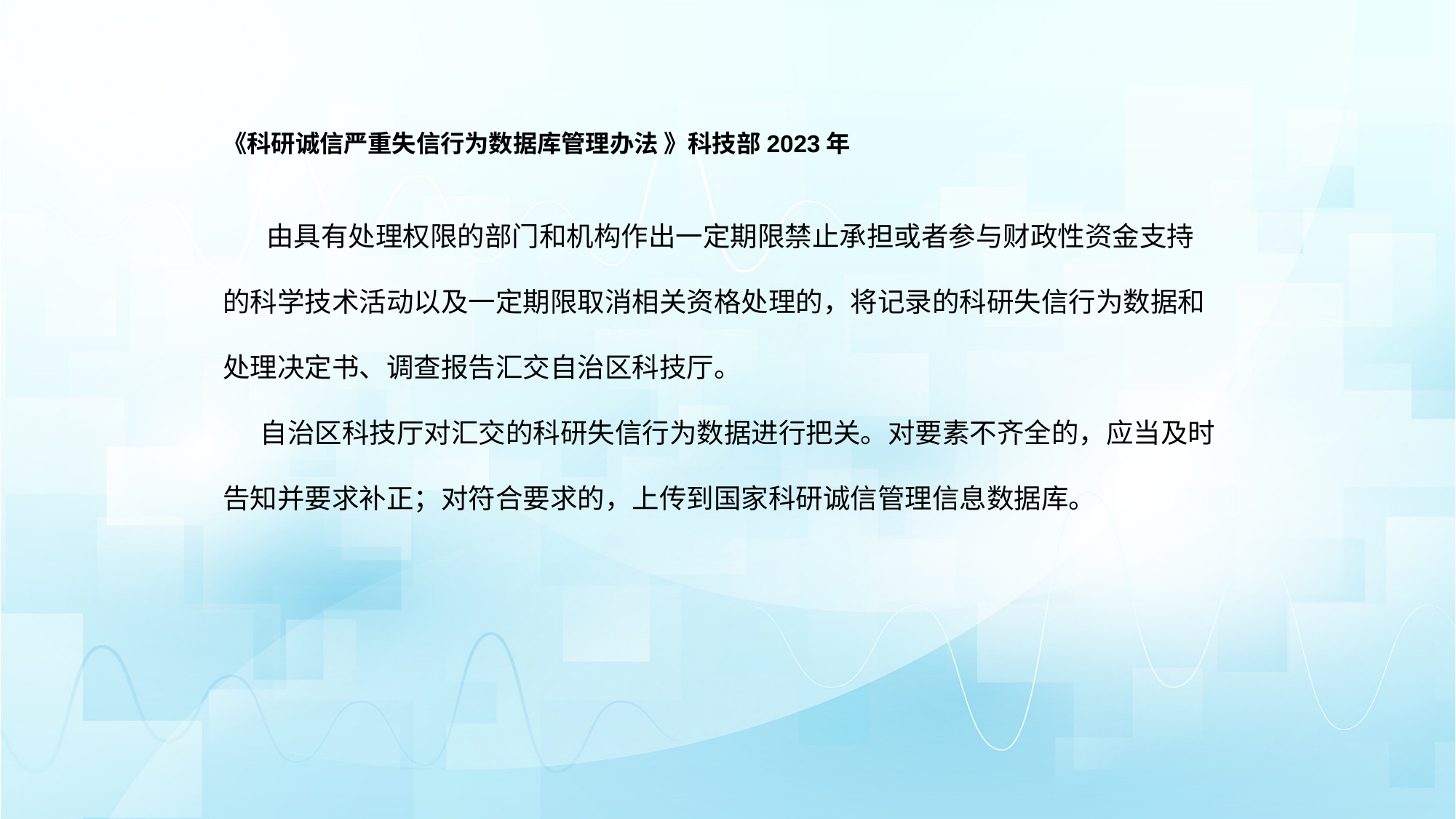

《科研诚信严重失信行为数据库管理办法 》科技部2023年

      由具有处理权限的部门和机构作出一定期限禁止承担或者参与财政性资金支持的科学技术活动以及一定期限取消相关资格处理的，将记录的科研失信行为数据和处理决定书、调查报告汇交自治区科技厅。
     自治区科技厅对汇交的科研失信行为数据进行把关。对要素不齐全的，应当及时告知并要求补正；对符合要求的，上传到国家科研诚信管理信息数据库。